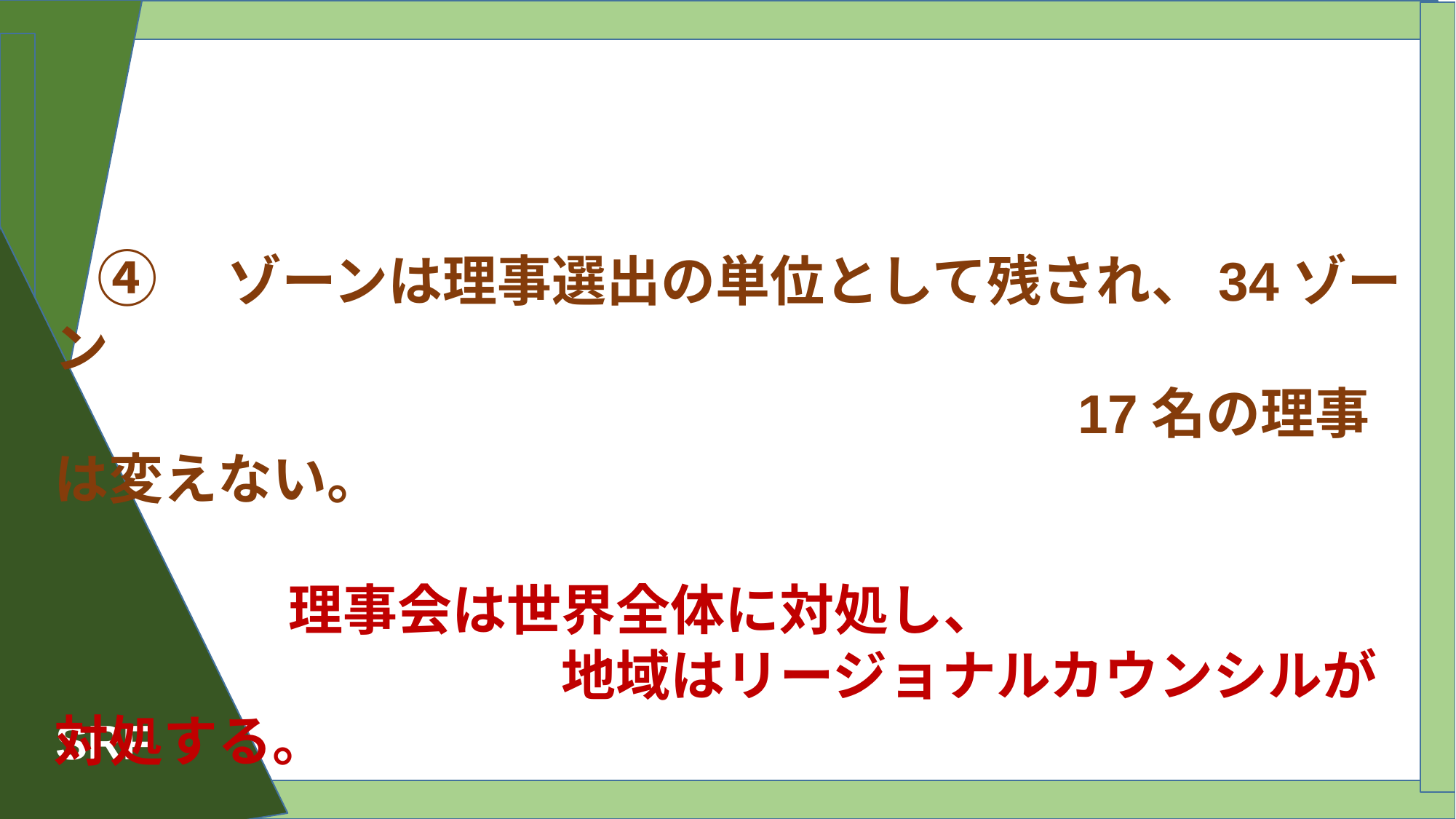

④　ゾーンは理事選出の単位として残され、34ゾーン
　　　　　　　　　　　　　　　　　　 17名の理事は変えない。

　　　　理事会は世界全体に対処し、
　　　　　　　　　地域はリージョナルカウンシルが対処する。
SRF